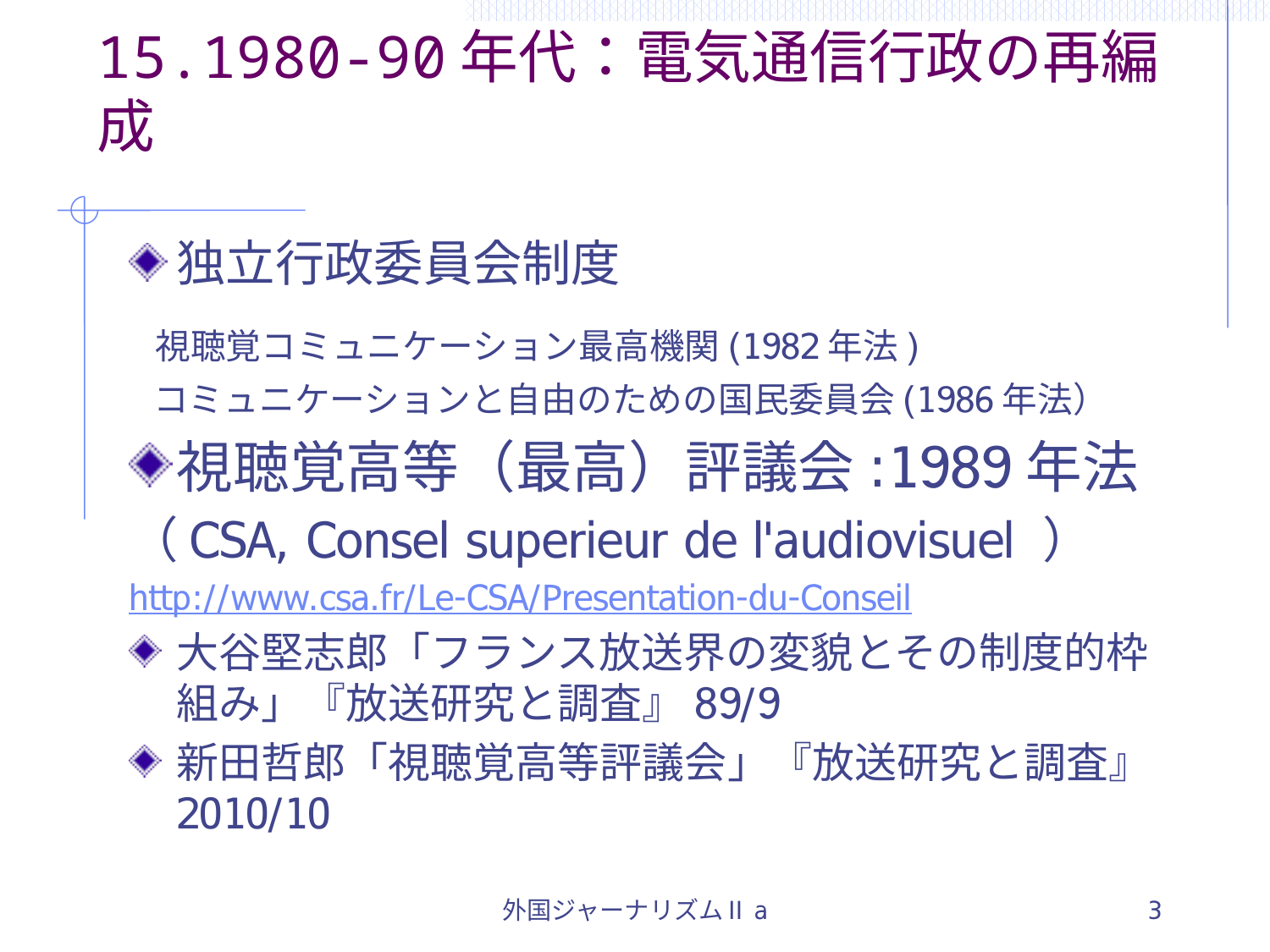

# 15.1980-90年代：電気通信行政の再編成
独立行政委員会制度
 視聴覚コミュニケーション最高機関(1982年法)
  コミュニケーションと自由のための国民委員会(1986年法）
視聴覚高等（最高）評議会:1989年法
（CSA, Consel superieur de l'audiovisuel ）
http://www.csa.fr/Le-CSA/Presentation-du-Conseil
大谷堅志郎「フランス放送界の変貌とその制度的枠組み」『放送研究と調査』89/9
新田哲郎「視聴覚高等評議会」『放送研究と調査』2010/10

外国ジャーナリズムⅡa
3